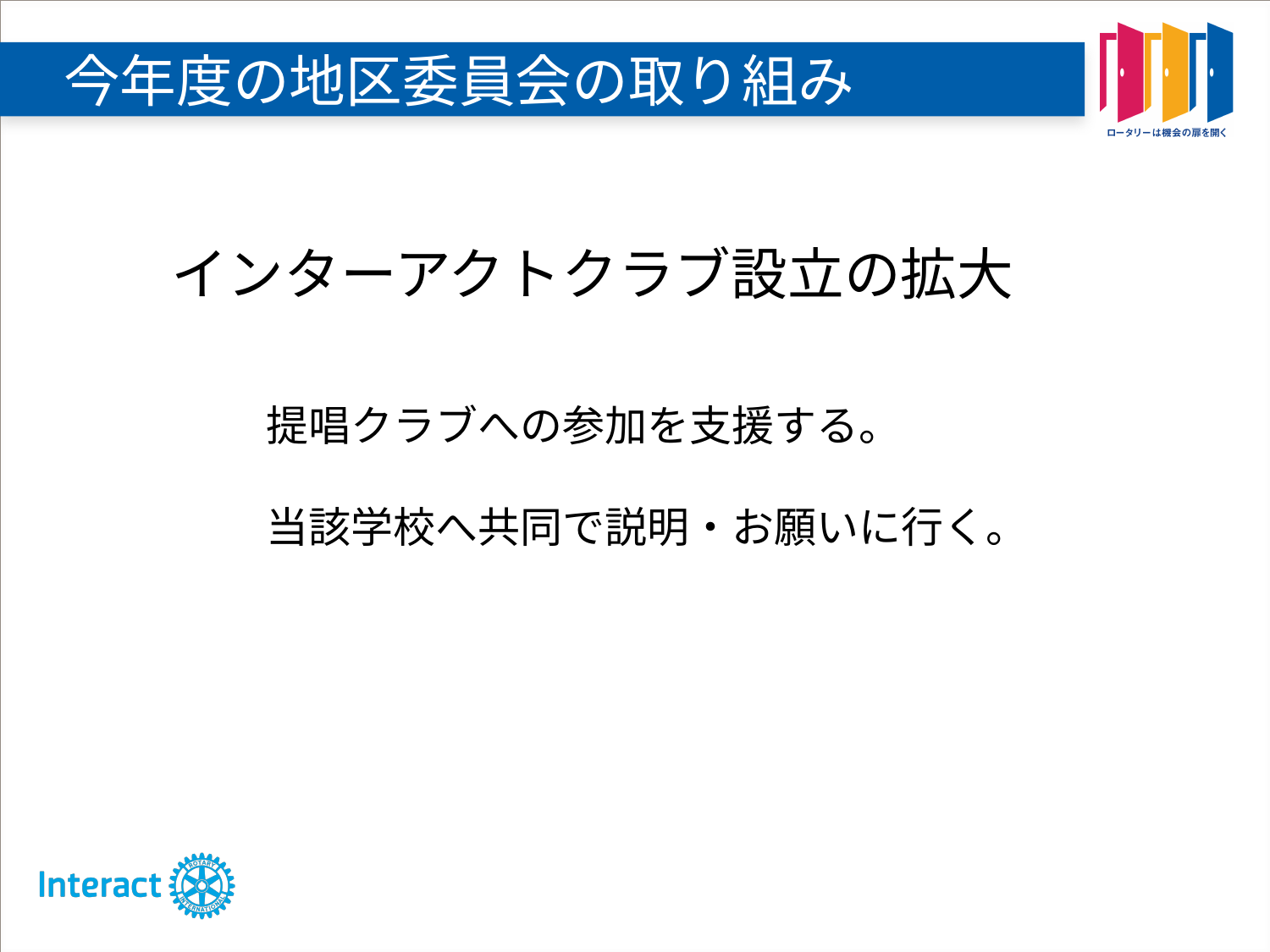

# 今年度の地区委員会の取り組み
インターアクトクラブ設立の拡大
提唱クラブへの参加を支援する。

当該学校へ共同で説明・お願いに行く。